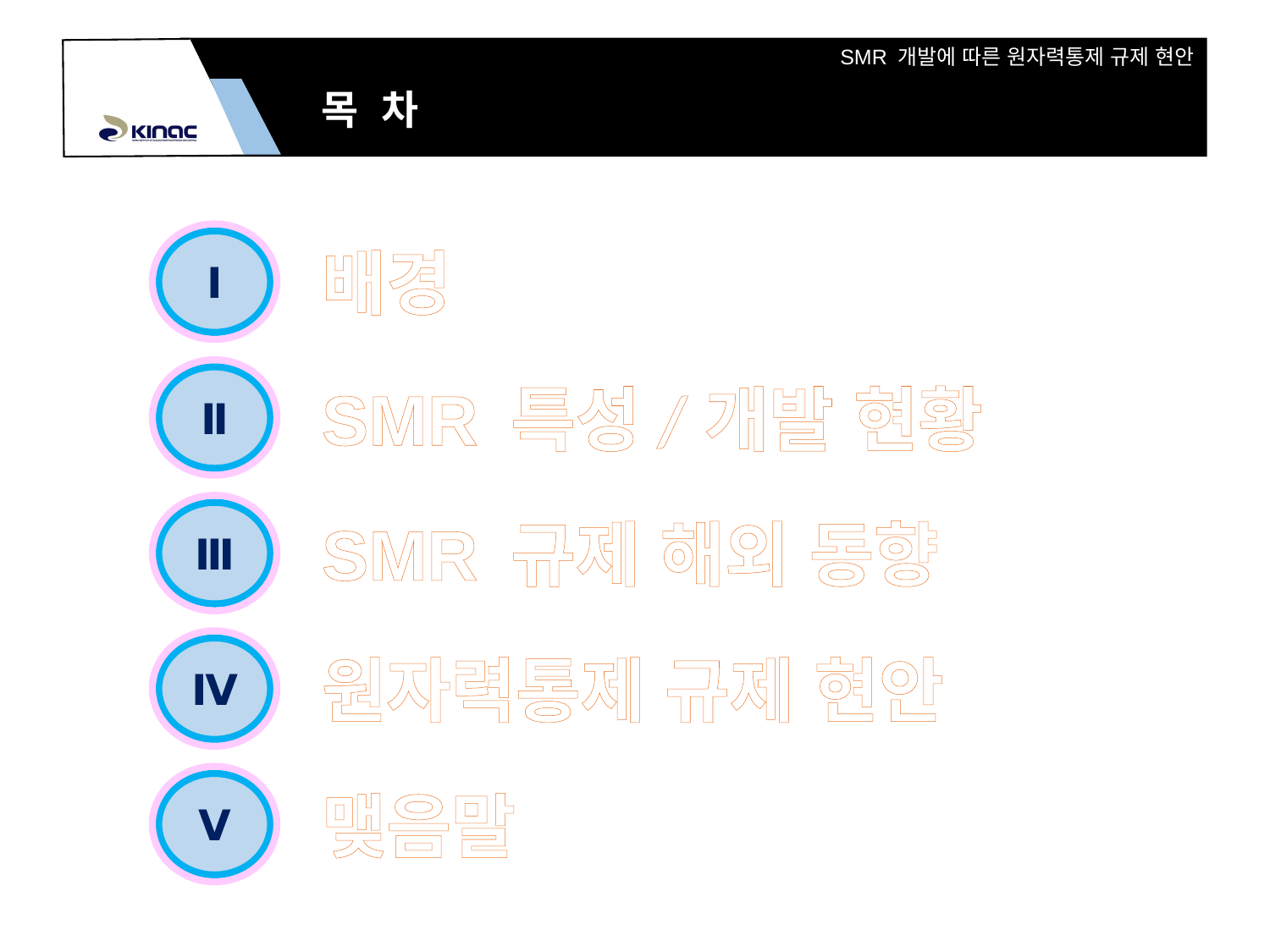

목  차

Ⅰ
배경

Ⅱ
SMR 특성/개발 현황

Ⅲ
SMR 규제 해외 동향

Ⅳ
원자력통제 규제 현안

Ⅴ
맺음말